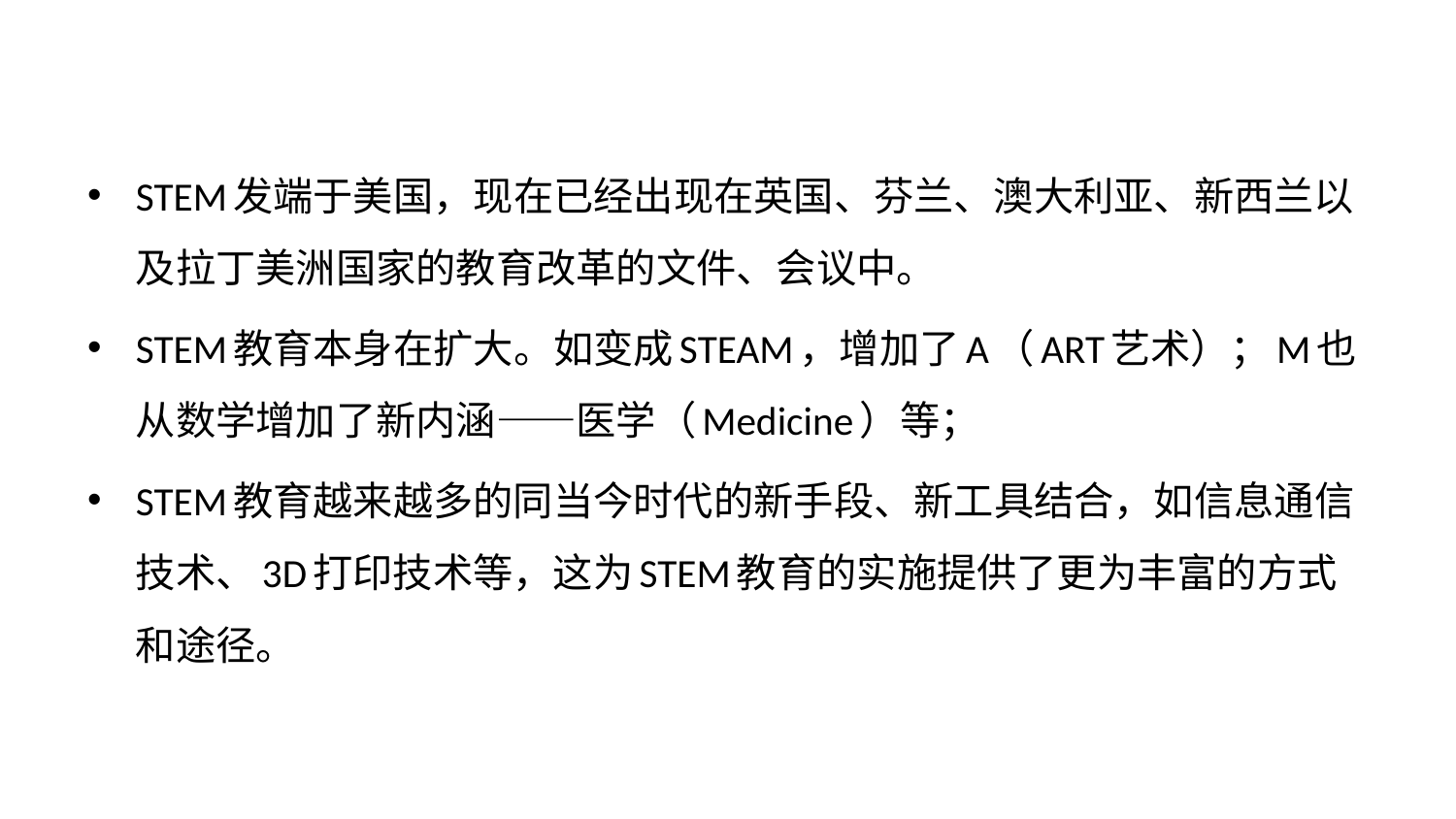

STEM发端于美国，现在已经出现在英国、芬兰、澳大利亚、新西兰以及拉丁美洲国家的教育改革的文件、会议中。
STEM教育本身在扩大。如变成STEAM，增加了A（ART艺术）；M也从数学增加了新内涵——医学（Medicine）等；
STEM教育越来越多的同当今时代的新手段、新工具结合，如信息通信技术、3D打印技术等，这为STEM教育的实施提供了更为丰富的方式和途径。